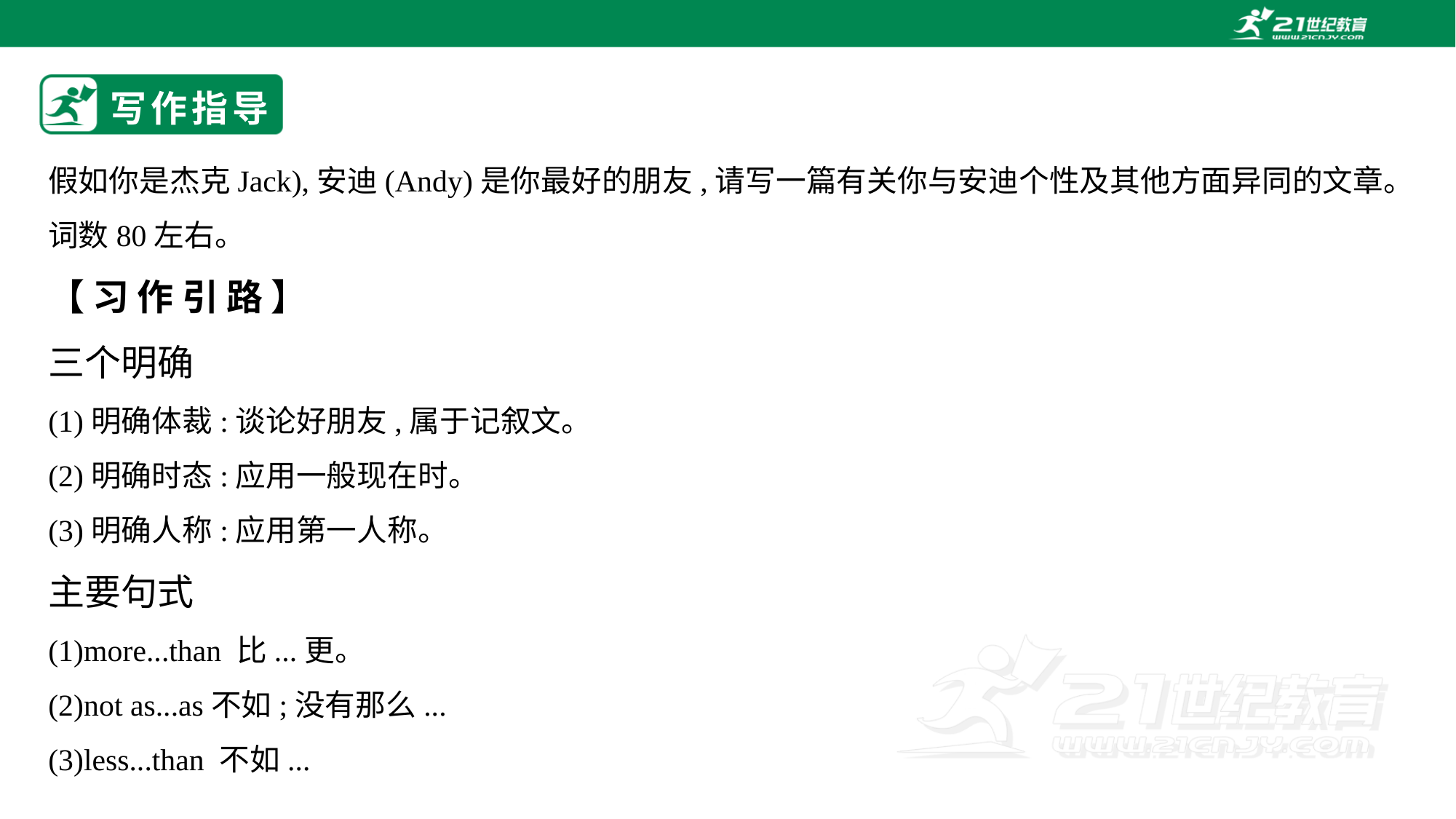

# 写作指导
假如你是杰克Jack),安迪(Andy)是你最好的朋友,请写一篇有关你与安迪个性及其他方面异同的文章。词数80左右。
【 习 作 引 路 】
三个明确
(1)明确体裁:谈论好朋友,属于记叙文。
(2)明确时态:应用一般现在时。
(3)明确人称:应用第一人称。
主要句式
(1)more...than 比...更。
(2)not as...as不如;没有那么...
(3)less...than 不如...